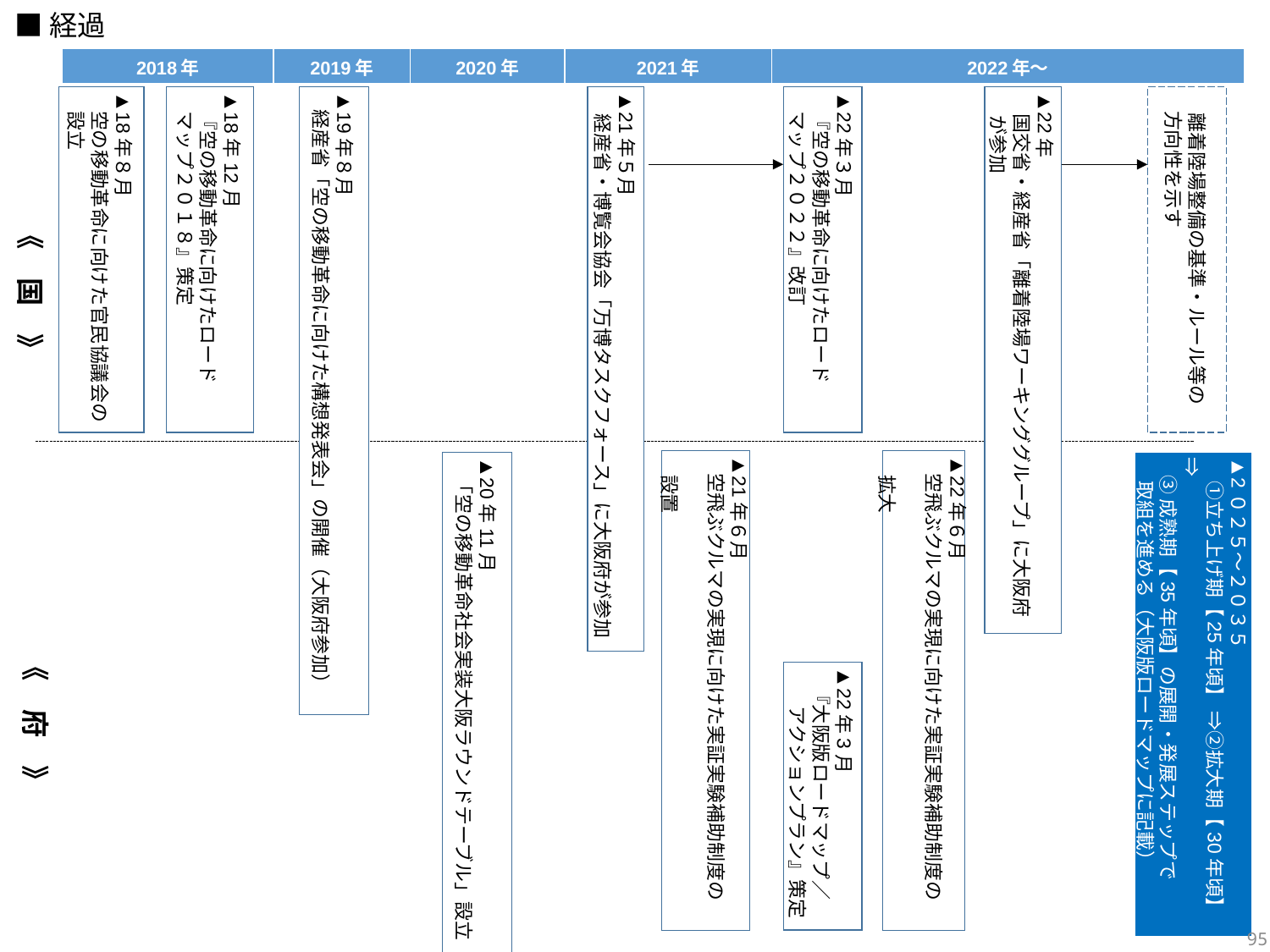

■経過
| 2018年 | 2019年 | 2020年 | 2021年 | 2022年～ |
| --- | --- | --- | --- | --- |
▲18年８月
　空の移動革命に向けた官民協議会の
　設立
▲18年12月
　『空の移動革命に向けたロード
　マップ２０１８』策定
▲19年８月
   経産省「空の移動革命に向けた構想発表会」の開催（大阪府参加）
▲21年５月
    経産省・博覧会協会「万博タスクフォース」に大阪府が参加
▲22年３月
　『空の移動革命に向けたロード
　マップ２０２２』改訂
▲22年
    国交省・経産省「離着陸場ワーキンググループ」に大阪府
　 が参加
　離着陸場整備の基準・ルール等の
　方向性を示す
《　国　》
▲21年６月
   空飛ぶクルマの実現に向けた実証実験補助制度の
　設置
▲22年６月
   空飛ぶクルマの実現に向けた実証実験補助制度の
　拡大
▲20年11月
   「空の移動革命社会実装大阪ラウンドテーブル」設立
▲2０２５～２０３５
　 ➀立ち上げ期【25年頃】 ⇒②拡大期【30年頃】 ⇒
    ③成熟期【35年頃】の展開・発展ステップで
　 取組を進める（大阪版ロードマップに記載）
《　府　》
▲22年3月
   『大阪版ロードマップ／
　　アクションプラン』策定
95